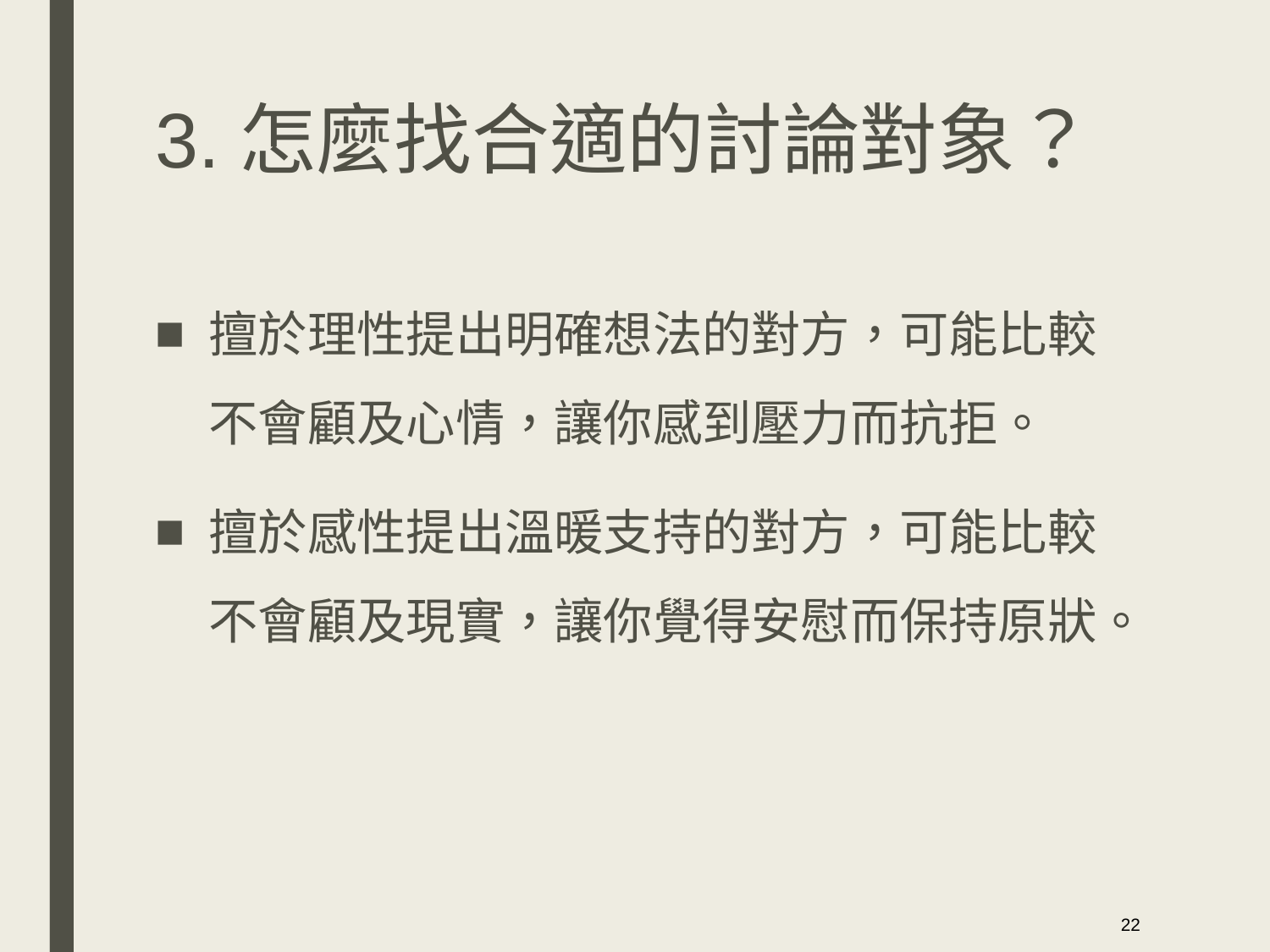

# 3.怎麼找合適的討論對象？
擅於理性提出明確想法的對方，可能比較不會顧及心情，讓你感到壓力而抗拒。
擅於感性提出溫暖支持的對方，可能比較不會顧及現實，讓你覺得安慰而保持原狀。
22